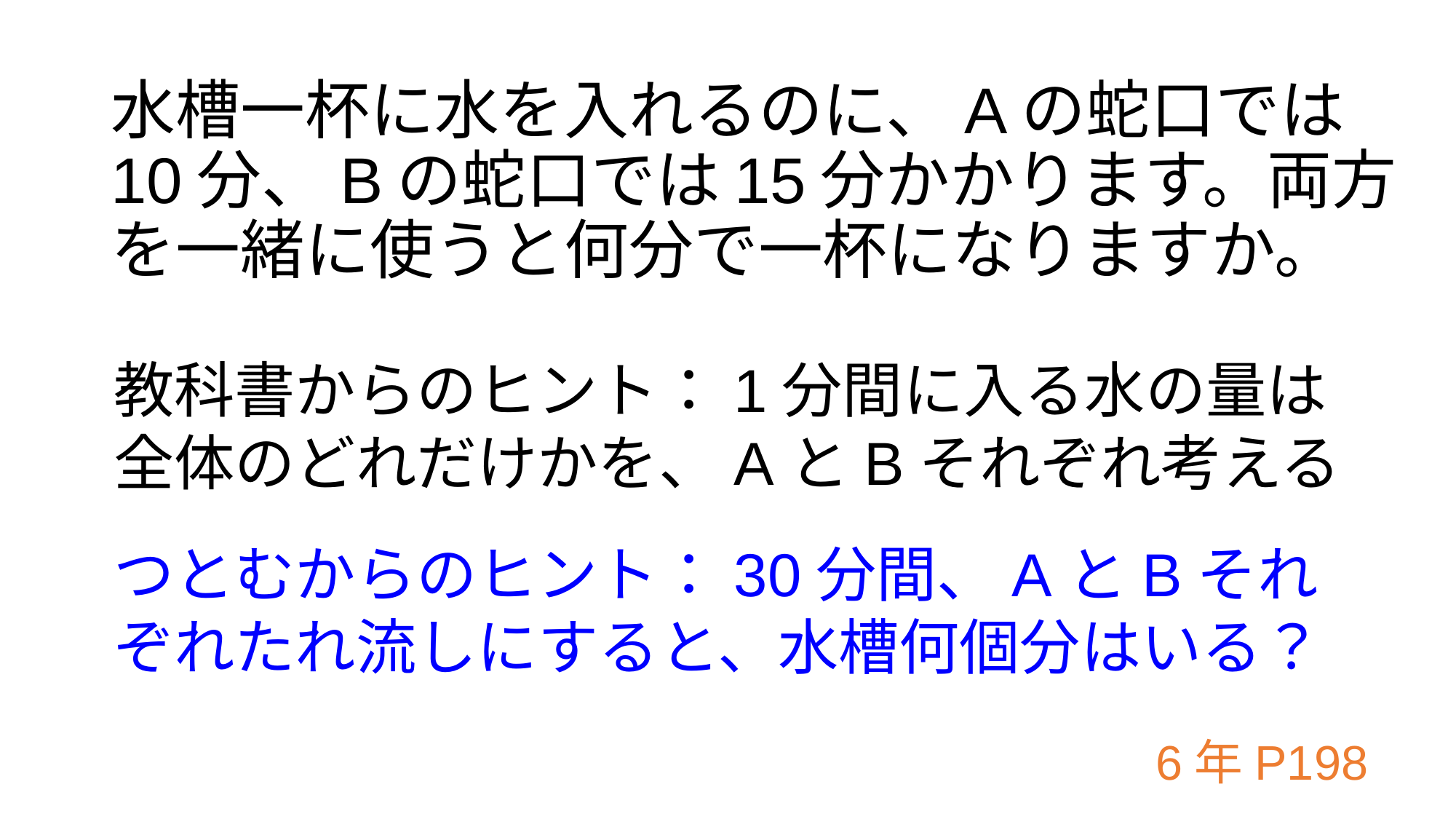

# 水槽一杯に水を入れるのに、Aの蛇口では10分、Bの蛇口では15分かかります。両方を一緒に使うと何分で一杯になりますか。
教科書からのヒント：1分間に入る水の量は全体のどれだけかを、AとBそれぞれ考える
つとむからのヒント：30分間、AとBそれぞれたれ流しにすると、水槽何個分はいる？
6年P198